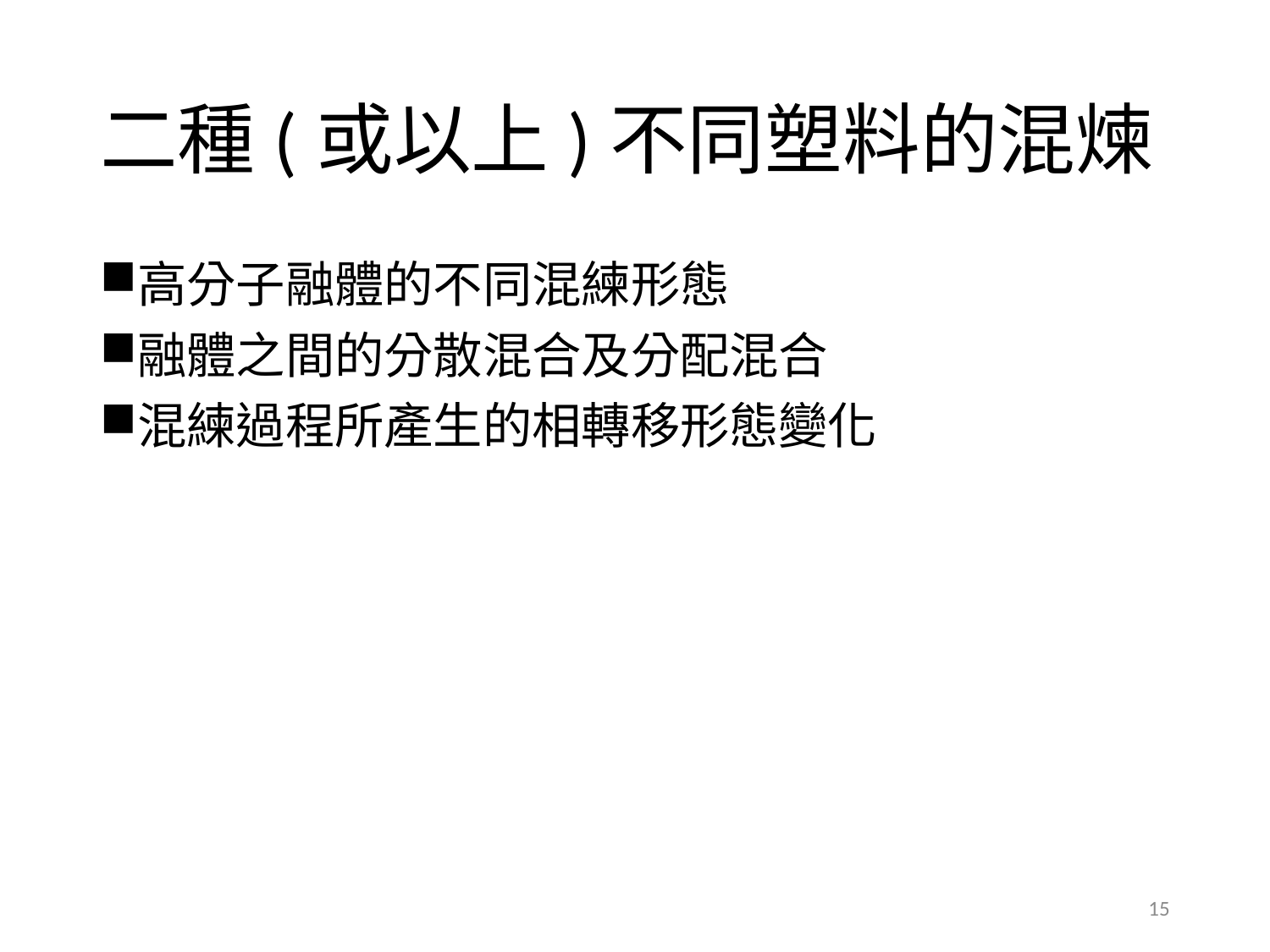

# 二種(或以上)不同塑料的混煉
高分子融體的不同混練形態
融體之間的分散混合及分配混合
混練過程所產生的相轉移形態變化
15